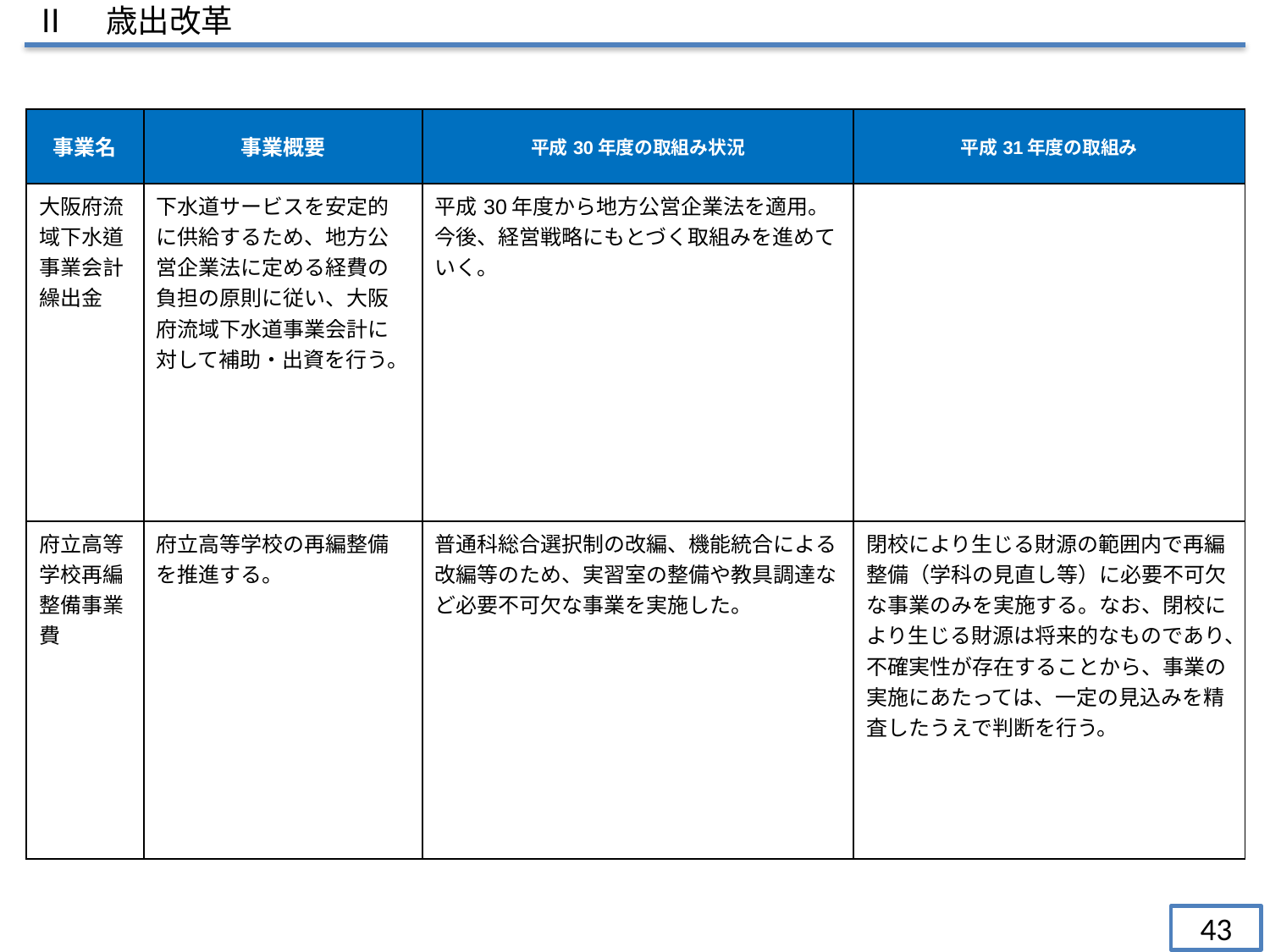

Ⅱ　歳出改革
| 事業名 | 事業概要 | 平成30年度の取組み状況 | 平成31年度の取組み |
| --- | --- | --- | --- |
| 大阪府流域下水道事業会計繰出金 | 下水道サービスを安定的に供給するため、地方公営企業法に定める経費の負担の原則に従い、大阪府流域下水道事業会計に対して補助・出資を行う。 | 平成30年度から地方公営企業法を適用。今後、経営戦略にもとづく取組みを進めていく。 |  |
| 府立高等学校再編整備事業費 | 府立高等学校の再編整備を推進する。 | 普通科総合選択制の改編、機能統合による改編等のため、実習室の整備や教具調達など必要不可欠な事業を実施した。 | 閉校により生じる財源の範囲内で再編整備（学科の見直し等）に必要不可欠な事業のみを実施する。なお、閉校により生じる財源は将来的なものであり、不確実性が存在することから、事業の実施にあたっては、一定の見込みを精査したうえで判断を行う。 |
43